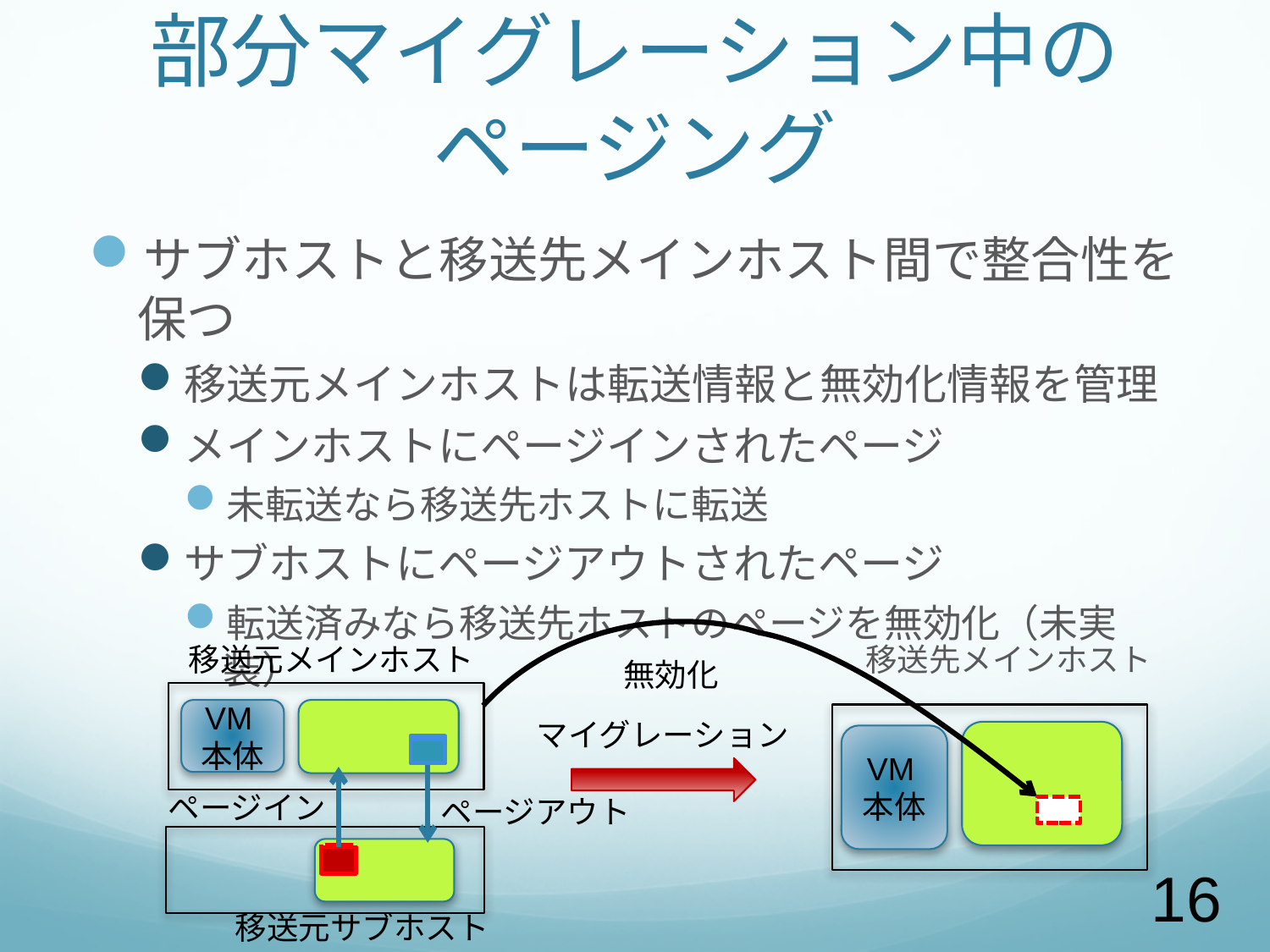

# 部分マイグレーション中の ページング
サブホストと移送先メインホスト間で整合性を保つ
移送元メインホストは転送情報と無効化情報を管理
メインホストにページインされたページ
未転送なら移送先ホストに転送
サブホストにページアウトされたページ
転送済みなら移送先ホストのページを無効化（未実装）

移送元メインホスト
移送先メインホスト
無効化

VM本体

マイグレーション

VM本体

ページイン
ページアウト

16
移送元サブホスト